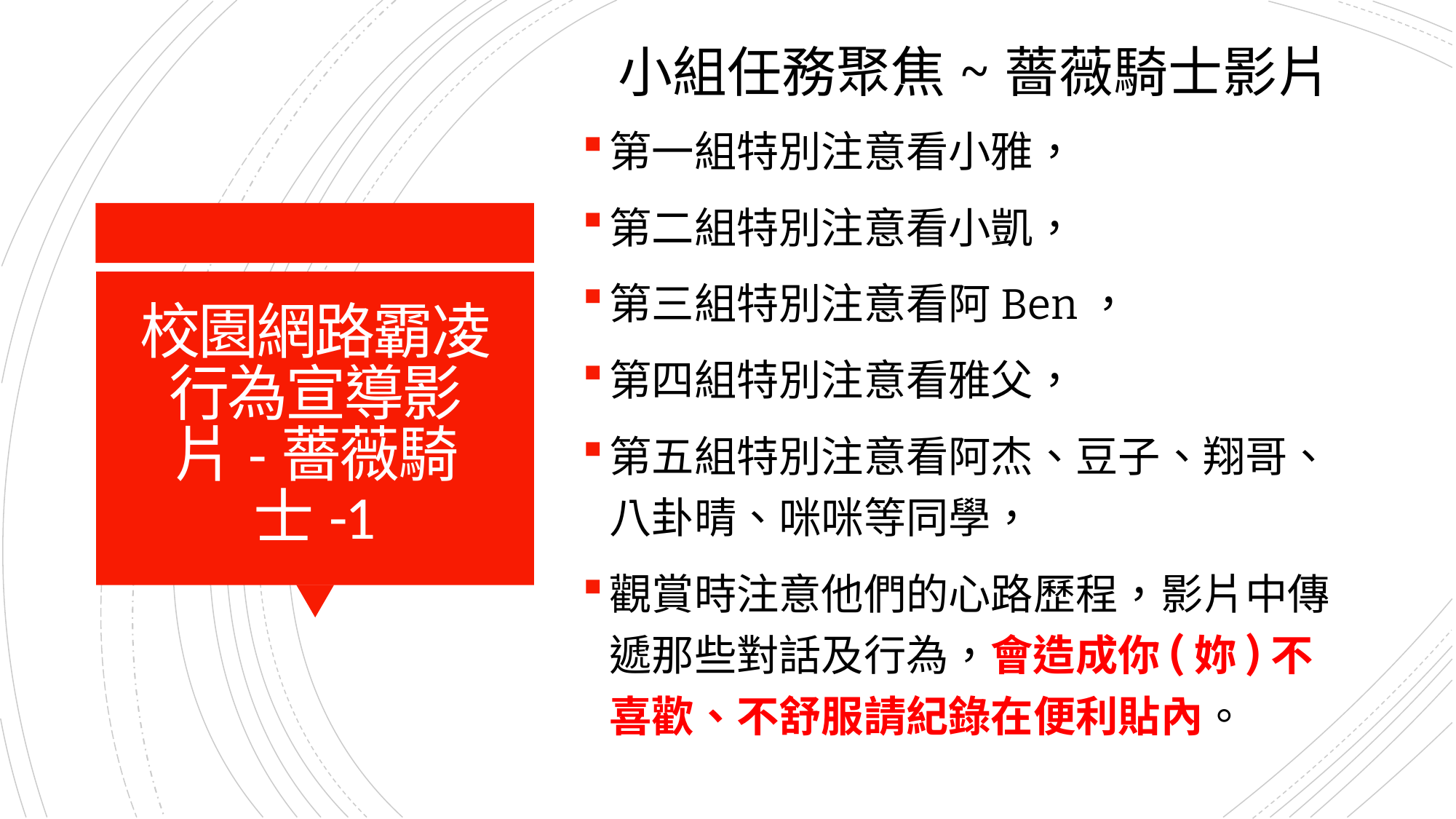

小組任務聚焦~薔薇騎士影片
第一組特別注意看小雅，
第二組特別注意看小凱，
第三組特別注意看阿Ben，
第四組特別注意看雅父，
第五組特別注意看阿杰、豆子、翔哥、八卦晴、咪咪等同學，
觀賞時注意他們的心路歷程，影片中傳遞那些對話及行為，會造成你(妳)不喜歡、不舒服請紀錄在便利貼內。
# 校園網路霸凌行為宣導影片-薔薇騎士-1